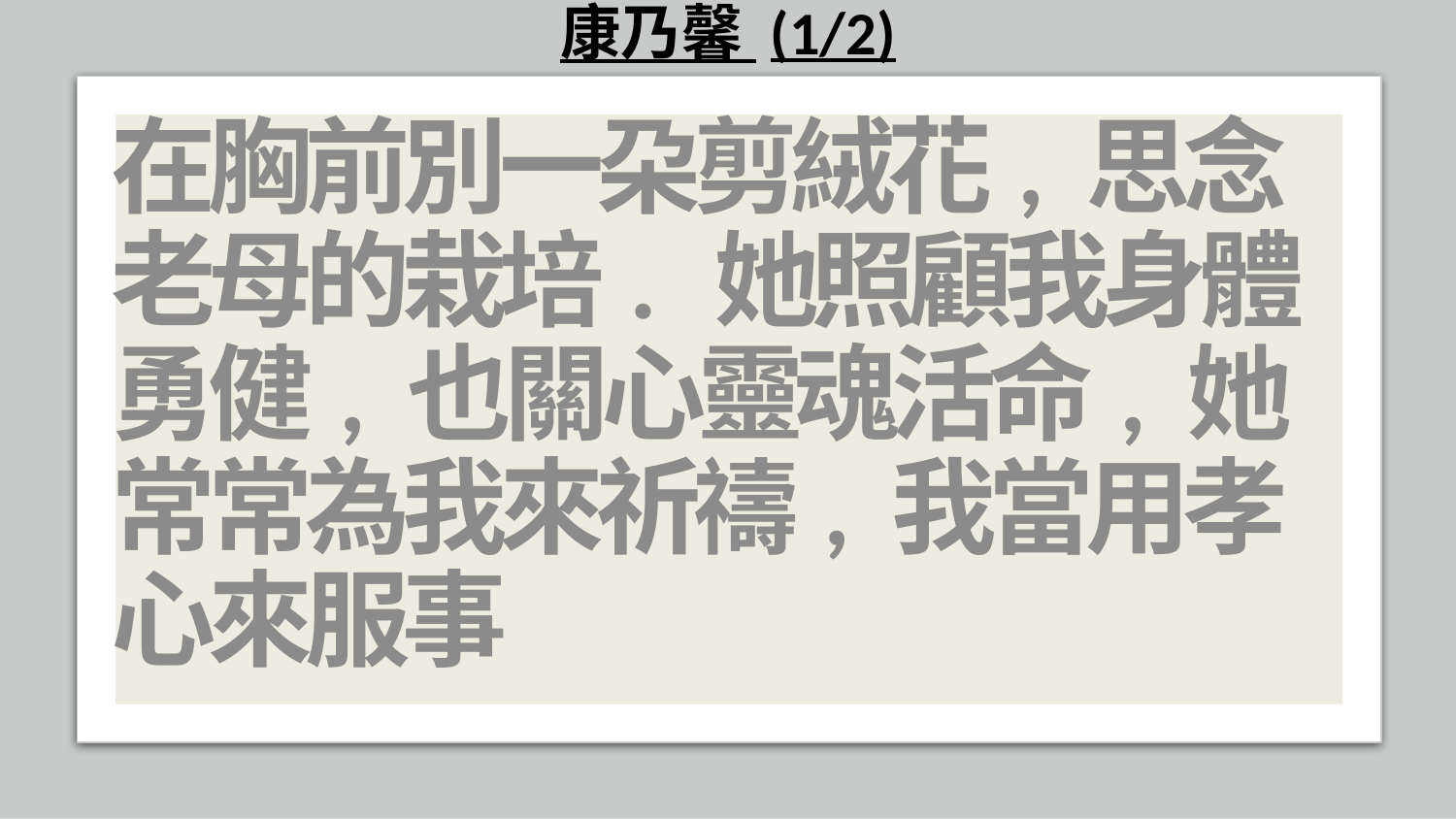

# 康乃馨 (1/2)

在胸前別一朶剪絨花, 思念老母的栽培.  她照顧我身體勇健, 也關心靈魂活命, 她常常為我來祈禱, 我當用孝心來服事